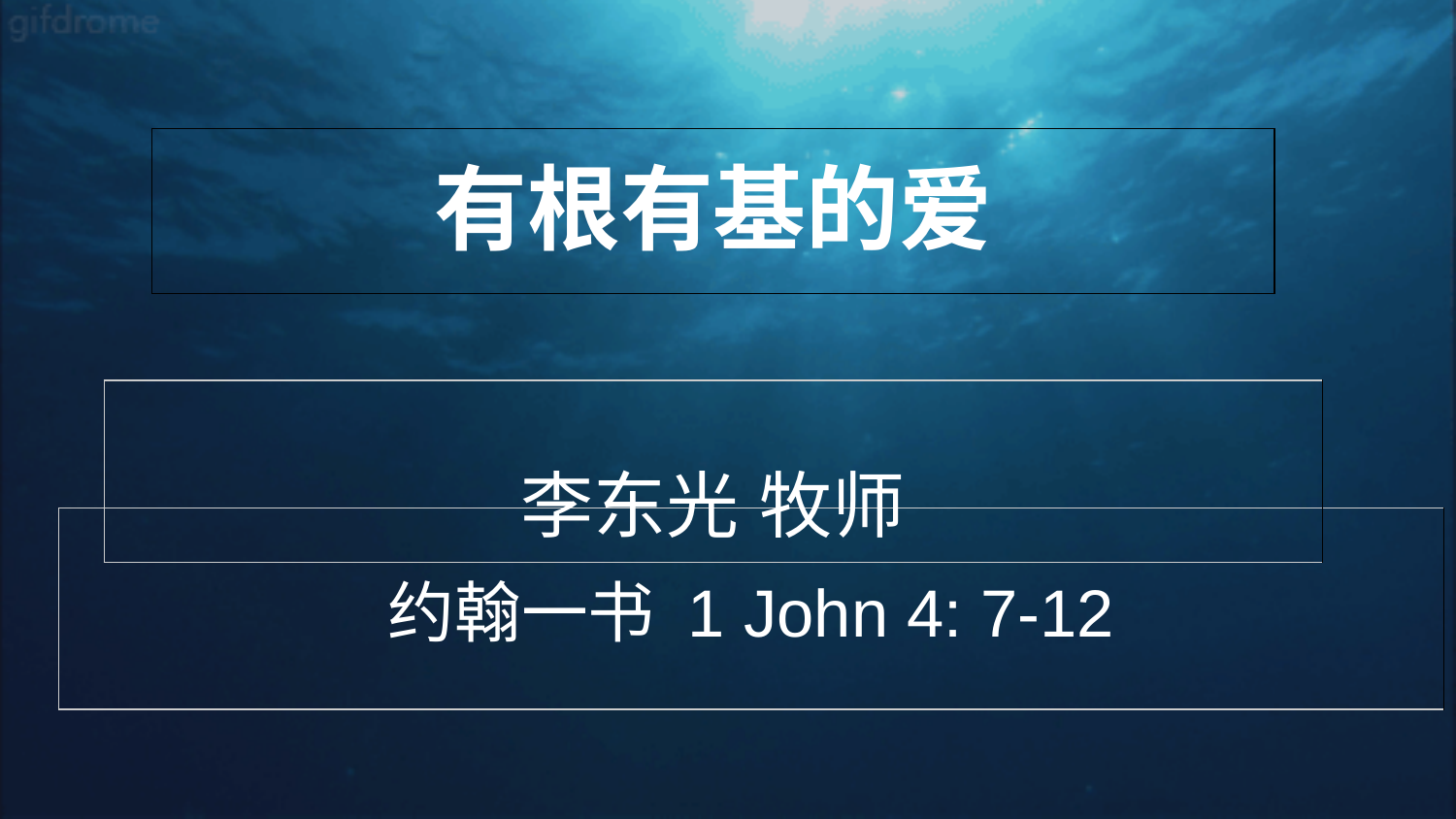

| 有根有基的爱 |
| --- |
| 李东光 牧师 |
| --- |
| 约翰一书 1 John 4: 7-12 |
| --- |